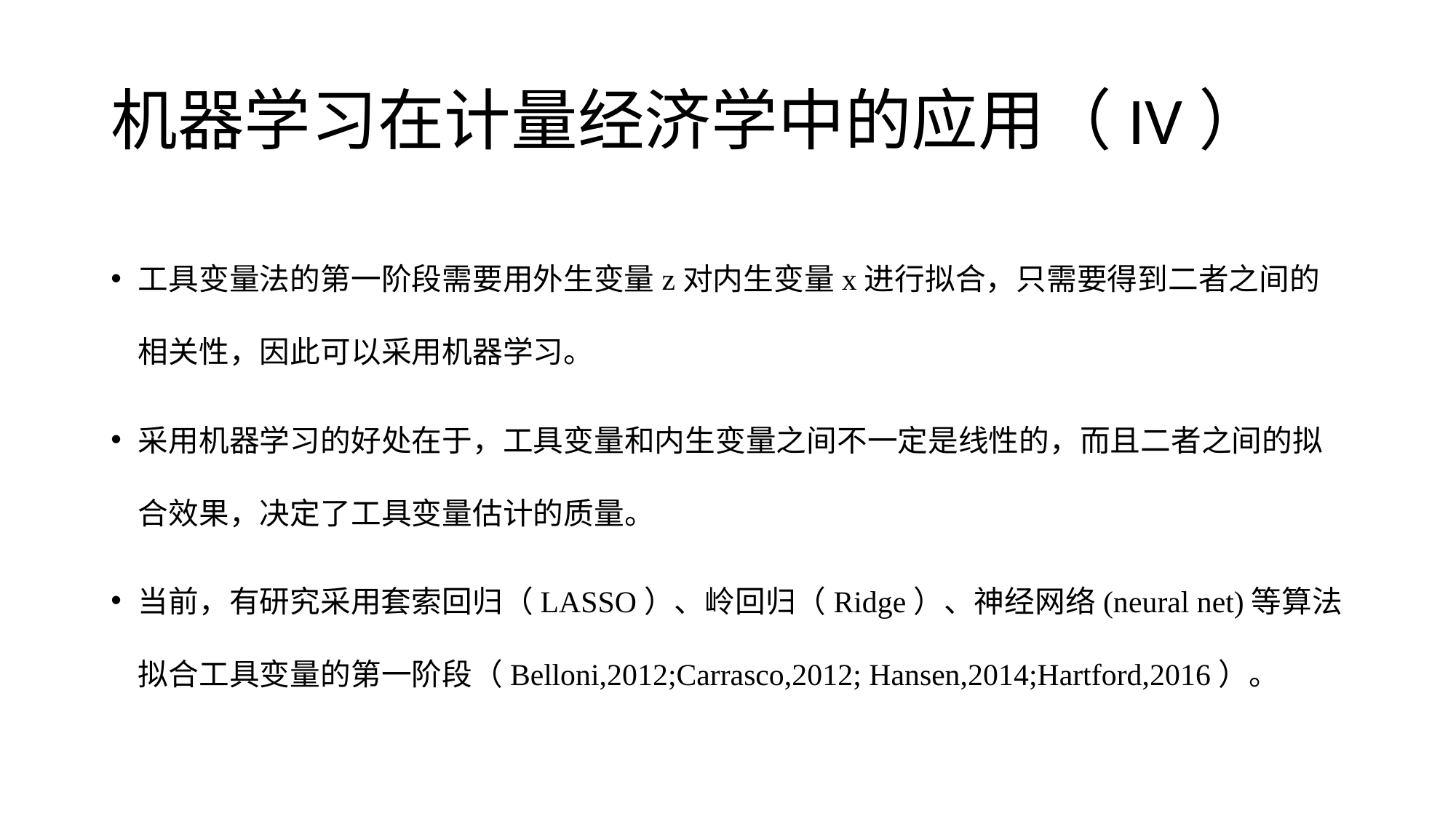

# 机器学习在计量经济学中的应用（IV）
工具变量法的第一阶段需要用外生变量z对内生变量x进行拟合，只需要得到二者之间的相关性，因此可以采用机器学习。
采用机器学习的好处在于，工具变量和内生变量之间不一定是线性的，而且二者之间的拟合效果，决定了工具变量估计的质量。
当前，有研究采用套索回归（LASSO）、岭回归（Ridge）、神经网络(neural net)等算法拟合工具变量的第一阶段（Belloni,2012;Carrasco,2012; Hansen,2014;Hartford,2016）。